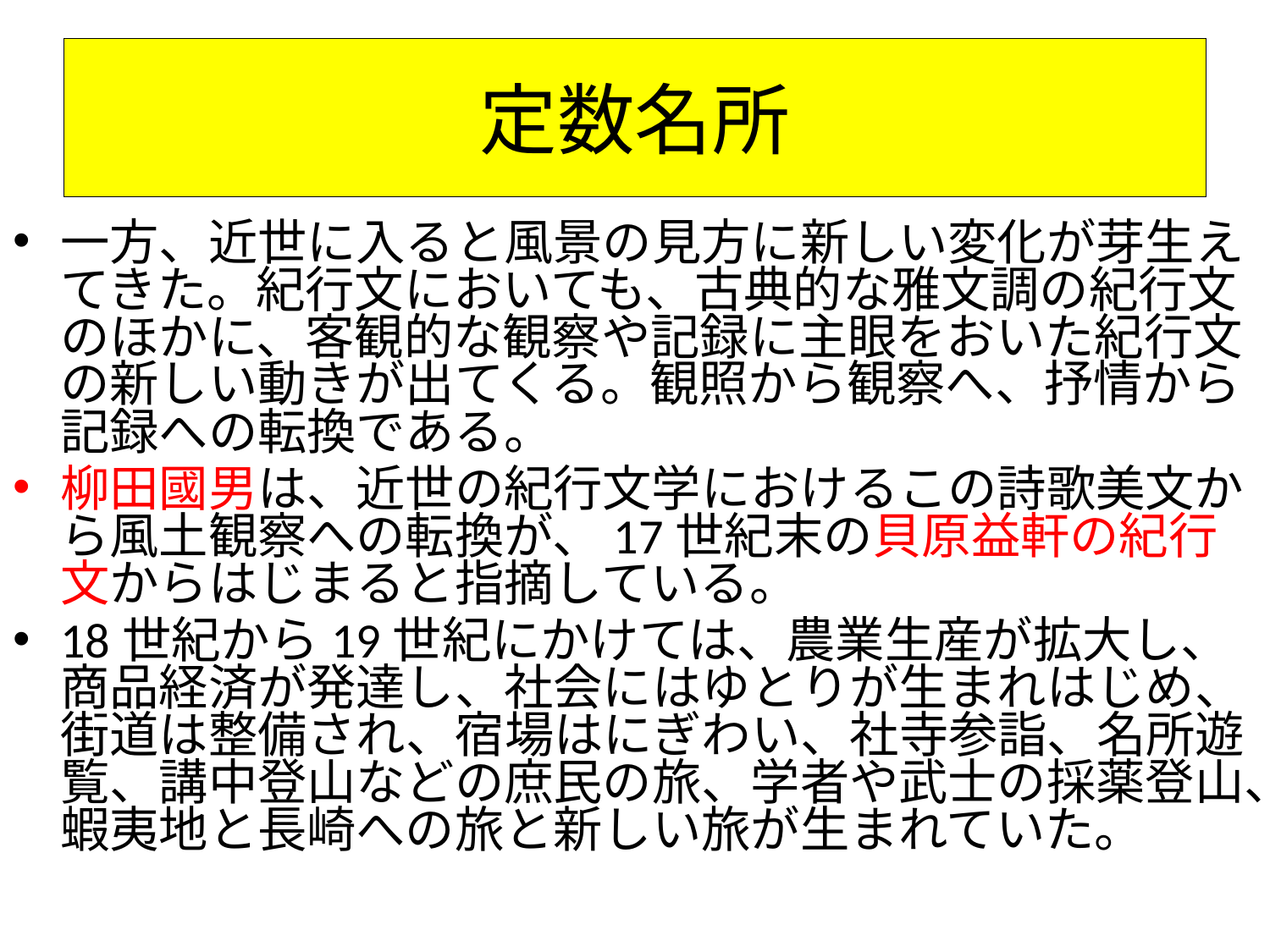

# 定数名所
一方、近世に入ると風景の見方に新しい変化が芽生えてきた。紀行文においても、古典的な雅文調の紀行文のほかに、客観的な観察や記録に主眼をおいた紀行文の新しい動きが出てくる。観照から観察へ、抒情から記録への転換である。
柳田國男は、近世の紀行文学におけるこの詩歌美文から風土観察への転換が、17世紀末の貝原益軒の紀行文からはじまると指摘している。
18世紀から19世紀にかけては、農業生産が拡大し、商品経済が発達し、社会にはゆとりが生まれはじめ、街道は整備され、宿場はにぎわい、社寺参詣、名所遊覧、講中登山などの庶民の旅、学者や武士の採薬登山、蝦夷地と長崎への旅と新しい旅が生まれていた。